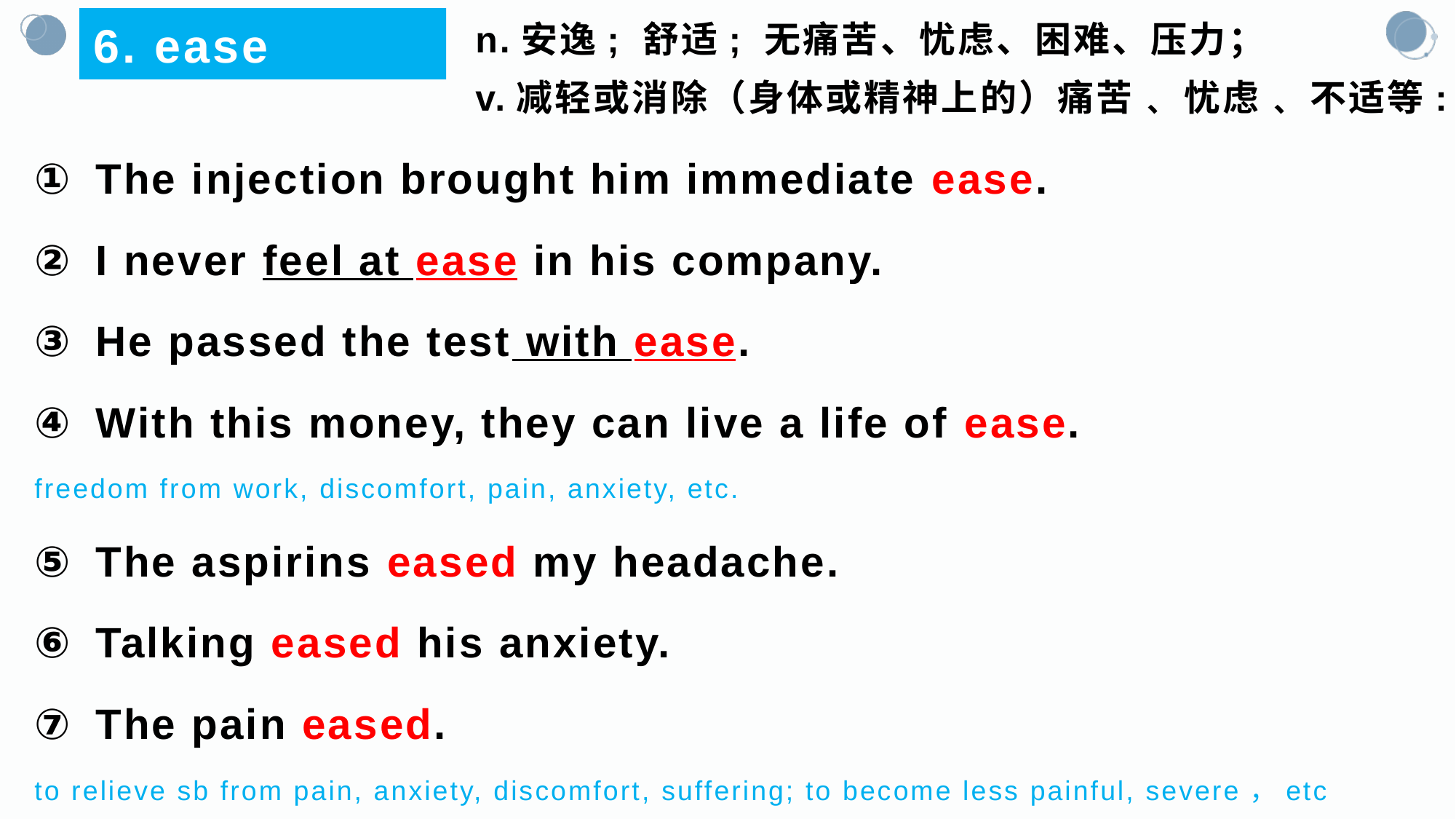

6. ease
n.安逸; 舒适; 无痛苦、忧虑、困难、压力；
v.减轻或消除（身体或精神上的）痛苦﹑ 忧虑﹑ 不适等:
The injection brought him immediate ease.
I never feel at ease in his company.
He passed the test with ease.
With this money, they can live a life of ease.
freedom from work, discomfort, pain, anxiety, etc.
The aspirins eased my headache.
Talking eased his anxiety.
The pain eased.
to relieve sb from pain, anxiety, discomfort, suffering; to become less painful, severe，etc